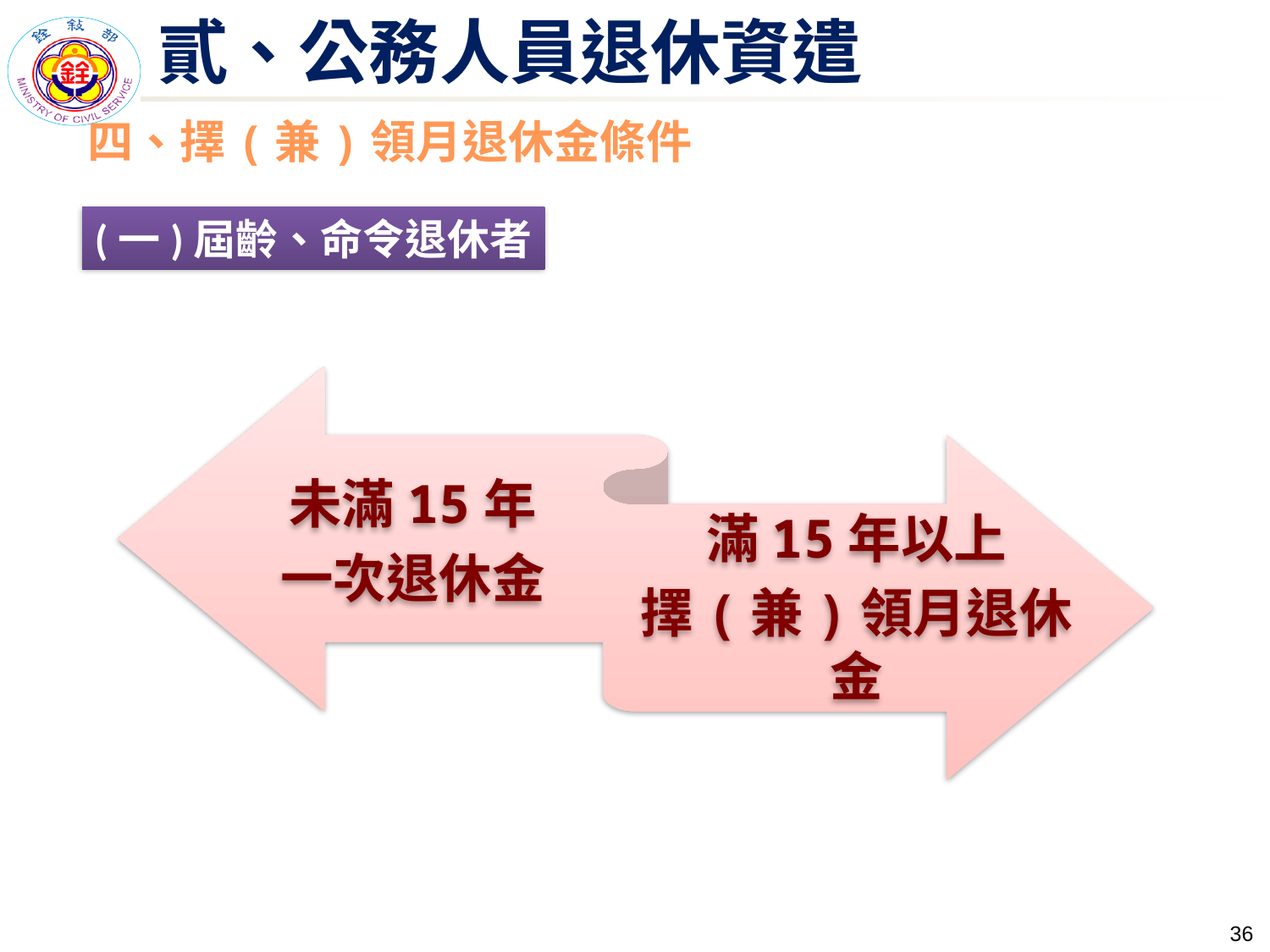

# 貳、公務人員退休資遣
四、擇(兼)領月退休金條件
(一)屆齡、命令退休者

未滿15年
一次退休金
滿15年以上
擇(兼)領月退休金
36